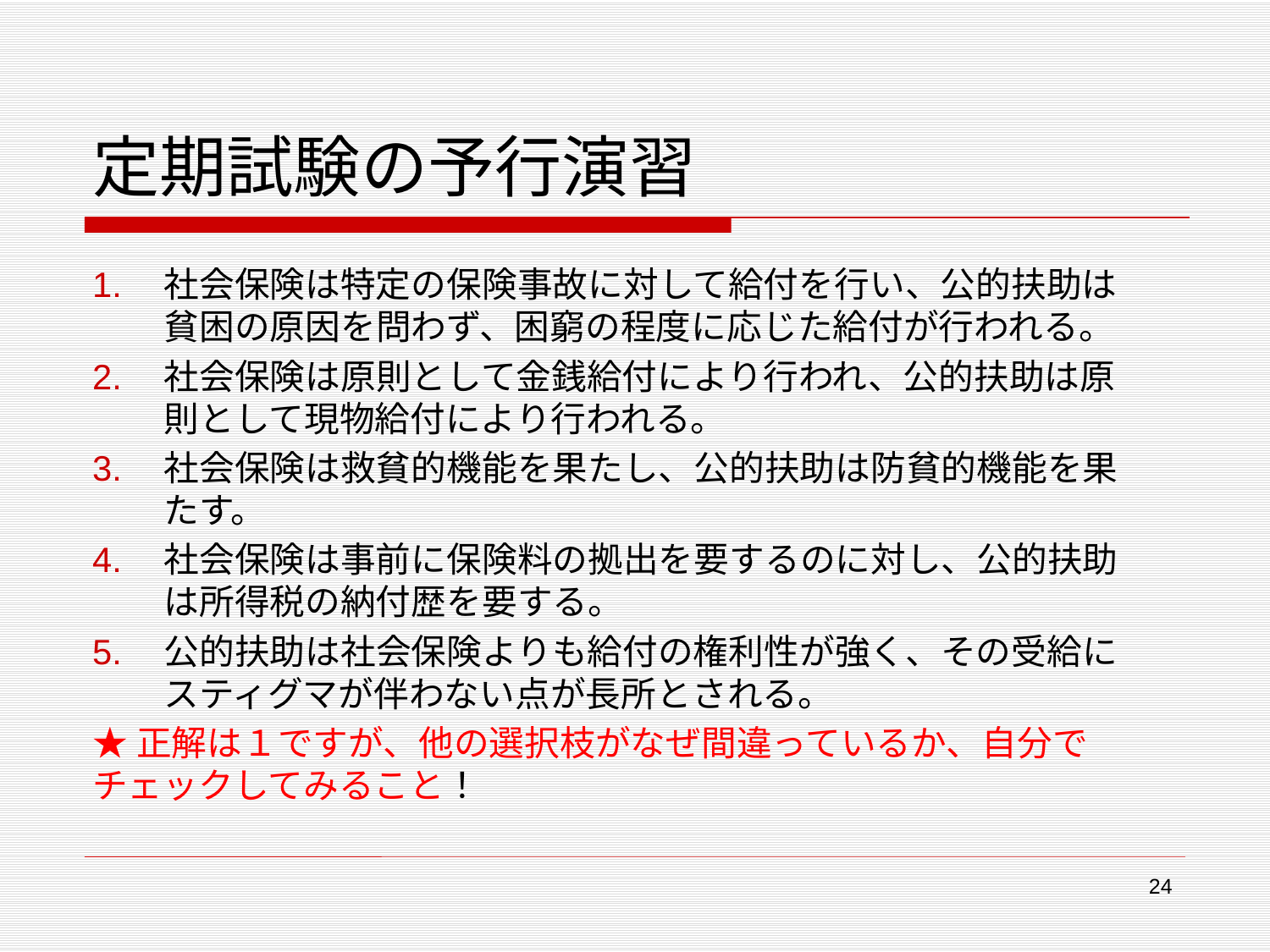

# 定期試験の予行演習
社会保険は特定の保険事故に対して給付を行い、公的扶助は貧困の原因を問わず、困窮の程度に応じた給付が行われる。
社会保険は原則として金銭給付により行われ、公的扶助は原則として現物給付により行われる。
社会保険は救貧的機能を果たし、公的扶助は防貧的機能を果たす。
社会保険は事前に保険料の拠出を要するのに対し、公的扶助は所得税の納付歴を要する。
公的扶助は社会保険よりも給付の権利性が強く、その受給にスティグマが伴わない点が長所とされる。
★正解は１ですが、他の選択枝がなぜ間違っているか、自分でチェックしてみること！

24